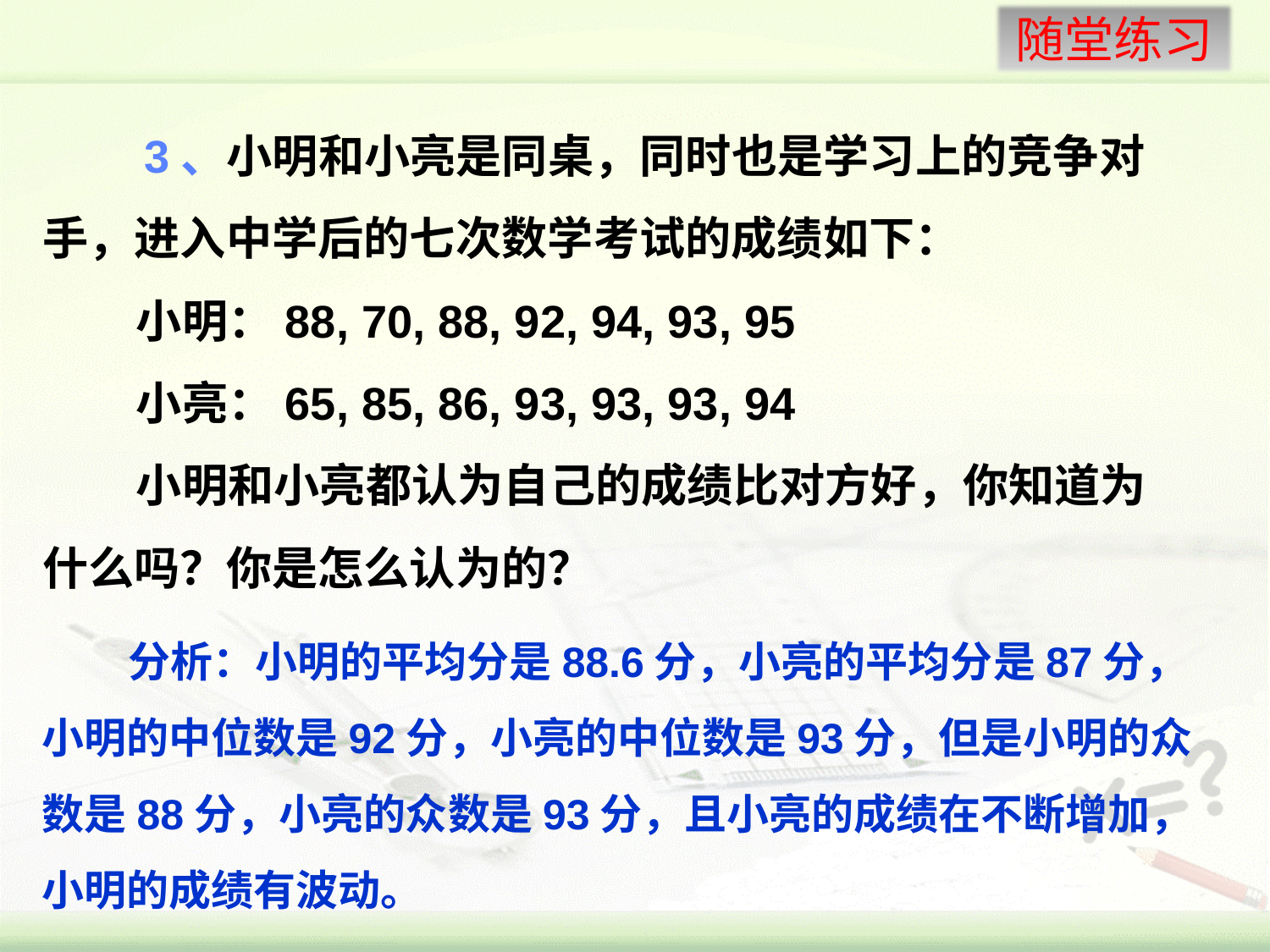

3、小明和小亮是同桌，同时也是学习上的竞争对手，进入中学后的七次数学考试的成绩如下：
        小明：88, 70, 88, 92, 94, 93, 95
        小亮：65, 85, 86, 93, 93, 93, 94
        小明和小亮都认为自己的成绩比对方好，你知道为什么吗？你是怎么认为的？
        分析：小明的平均分是88.6分，小亮的平均分是87分，小明的中位数是92分，小亮的中位数是93分，但是小明的众数是88分，小亮的众数是93分，且小亮的成绩在不断增加，小明的成绩有波动。